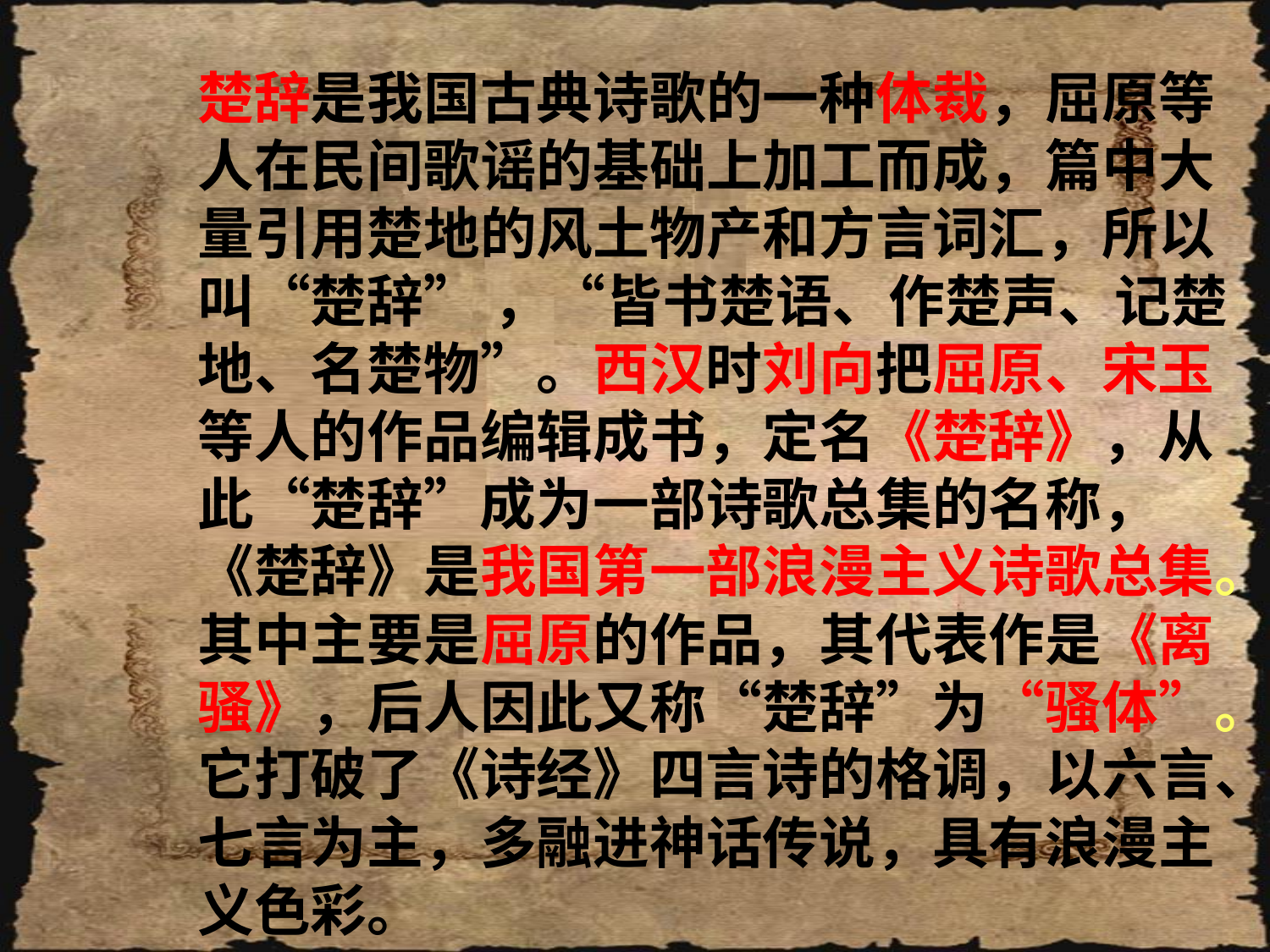

楚辞是我国古典诗歌的一种体裁，屈原等人在民间歌谣的基础上加工而成，篇中大量引用楚地的风土物产和方言词汇，所以叫“楚辞” ，“皆书楚语、作楚声、记楚地、名楚物”。西汉时刘向把屈原、宋玉等人的作品编辑成书，定名《楚辞》，从此“楚辞”成为一部诗歌总集的名称，《楚辞》是我国第一部浪漫主义诗歌总集。其中主要是屈原的作品，其代表作是《离骚》，后人因此又称“楚辞”为“骚体”。它打破了《诗经》四言诗的格调，以六言、七言为主，多融进神话传说，具有浪漫主义色彩。